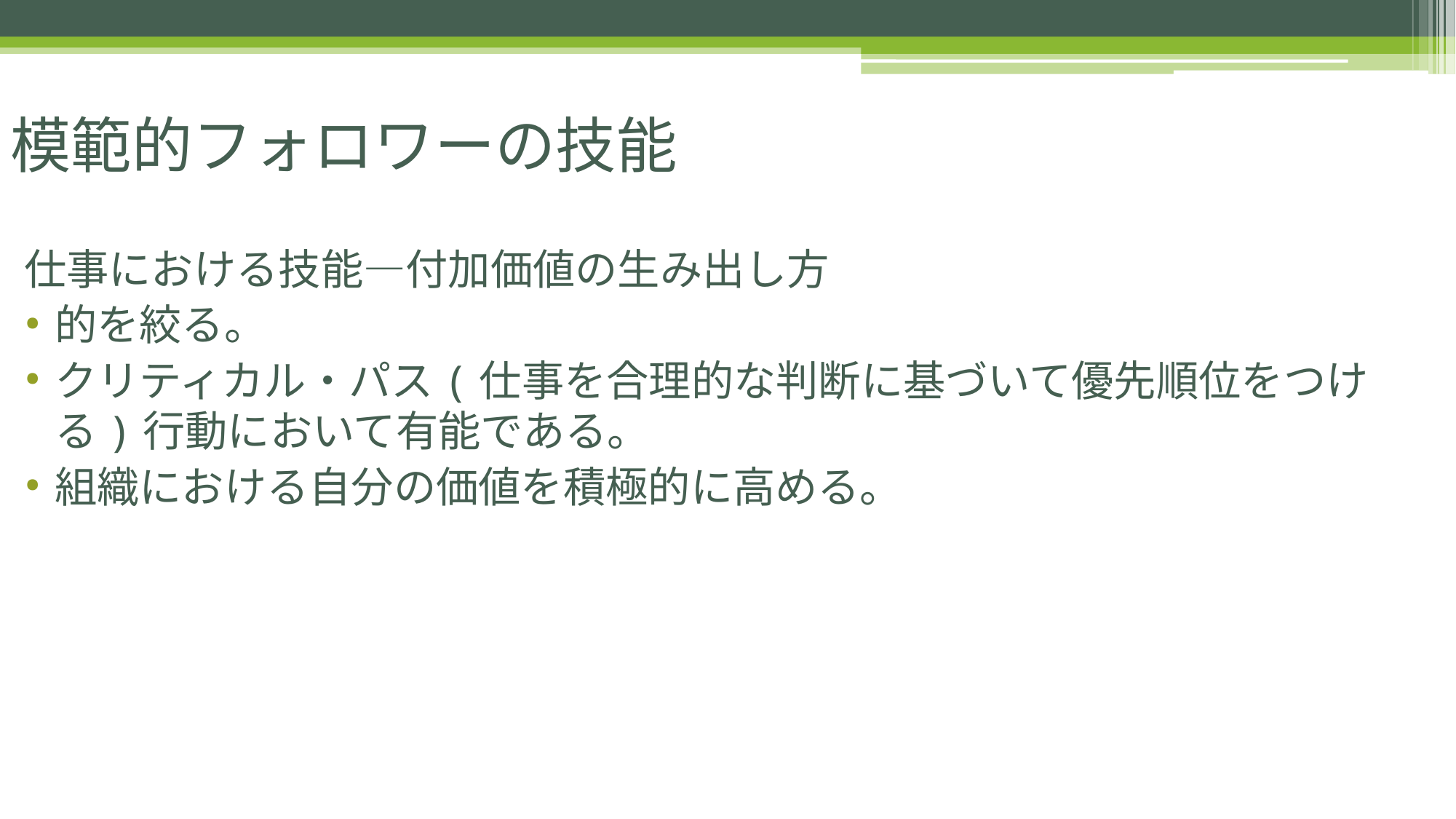

# 模範的フォロワーの技能
仕事における技能—付加価値の生み出し方
的を絞る。
クリティカル・パス(仕事を合理的な判断に基づいて優先順位をつける)行動において有能である。
組織における自分の価値を積極的に高める。